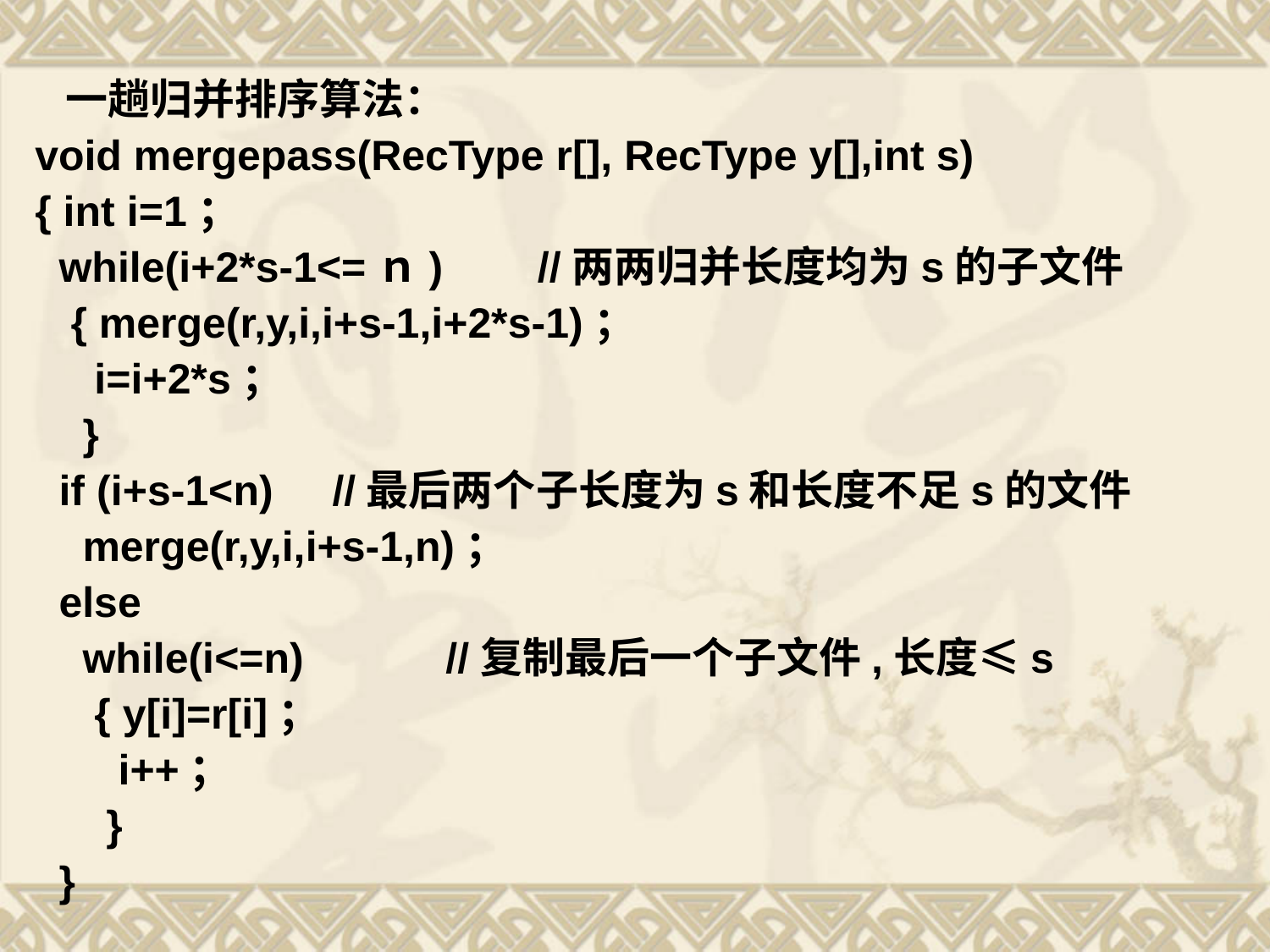

一趟归并排序算法：
 void mergepass(RecType r[], RecType y[],int s)
 { int i=1；
   while(i+2*s-1<=ｎ)        //两两归并长度均为s的子文件
    { merge(r,y,i,i+s-1,i+2*s-1)；
      i=i+2*s；
     }
   if (i+s-1<n)     //最后两个子长度为s和长度不足s的文件
     merge(r,y,i,i+s-1,n)；
   else
     while(i<=n)            //复制最后一个子文件,长度≤s
      { y[i]=r[i]；
        i++；
       }
   }